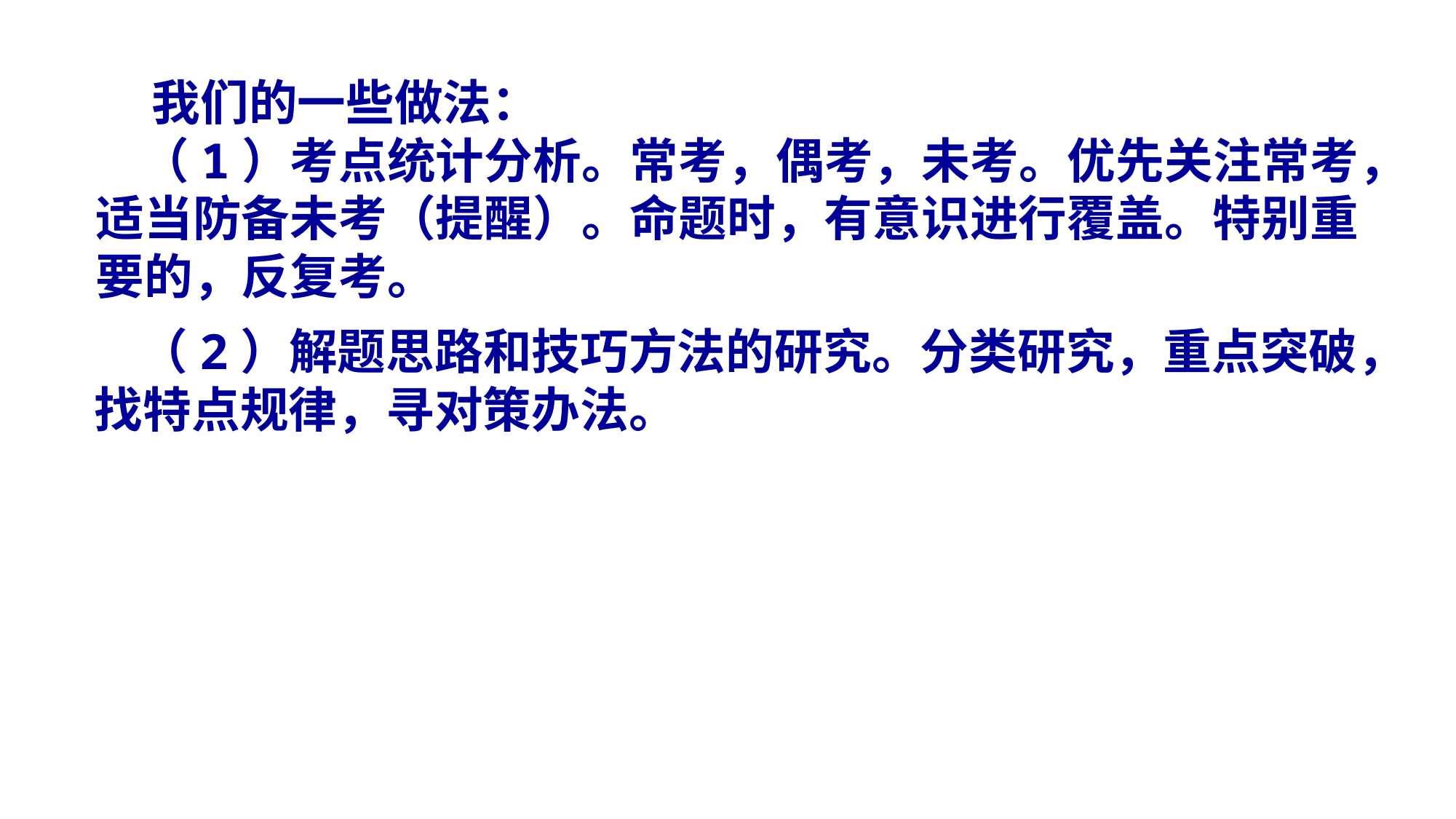

我们的一些做法：
   （1）考点统计分析。常考，偶考，未考。优先关注常考，适当防备未考（提醒）。命题时，有意识进行覆盖。特别重要的，反复考。
   （2）解题思路和技巧方法的研究。分类研究，重点突破，找特点规律，寻对策办法。